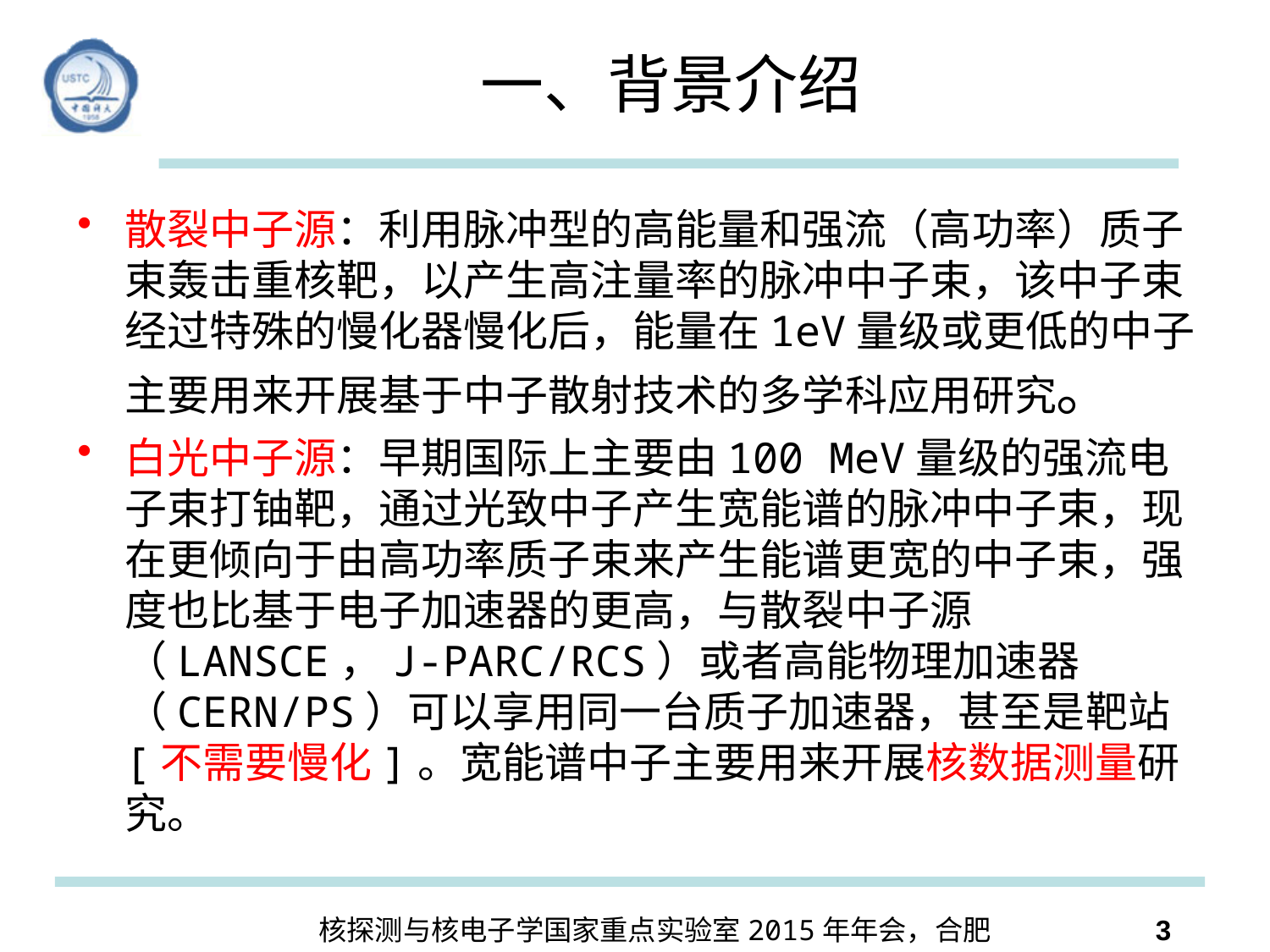

# 一、背景介绍
散裂中子源：利用脉冲型的高能量和强流（高功率）质子束轰击重核靶，以产生高注量率的脉冲中子束，该中子束经过特殊的慢化器慢化后，能量在1eV量级或更低的中子主要用来开展基于中子散射技术的多学科应用研究。
白光中子源：早期国际上主要由100 MeV量级的强流电子束打铀靶，通过光致中子产生宽能谱的脉冲中子束，现在更倾向于由高功率质子束来产生能谱更宽的中子束，强度也比基于电子加速器的更高，与散裂中子源（LANSCE，J-PARC/RCS）或者高能物理加速器（CERN/PS）可以享用同一台质子加速器，甚至是靶站[不需要慢化]。宽能谱中子主要用来开展核数据测量研究。
3